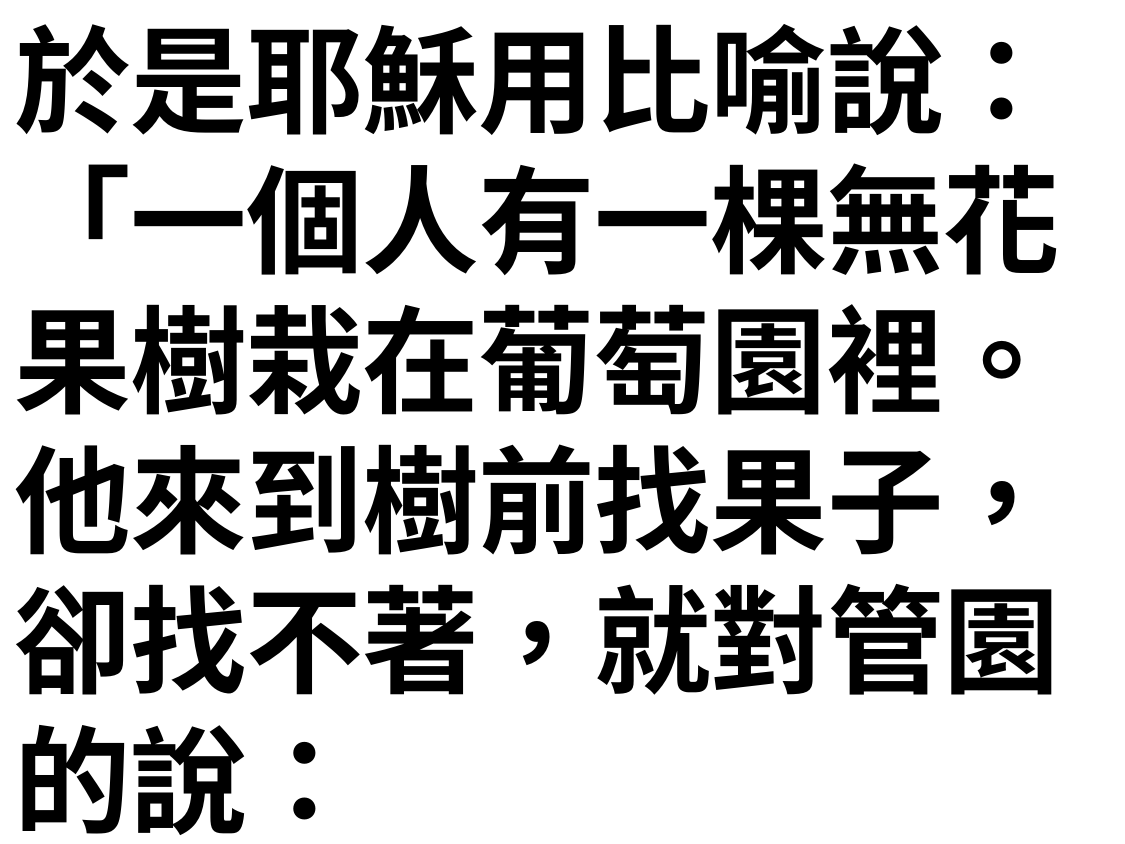

於是耶穌用比喻說：「一個人有一棵無花果樹栽在葡萄園裡。他來到樹前找果子，卻找不著，就對管園的說：

『看哪，我這三年來到這無花果樹前找果子，竟找不著。把它砍了吧，何必白占地土呢？』  管園的說：『主啊，今年且留著，等我周圍掘開土，加上糞， 以後若結果子便罷，不然，再把它砍了。』」